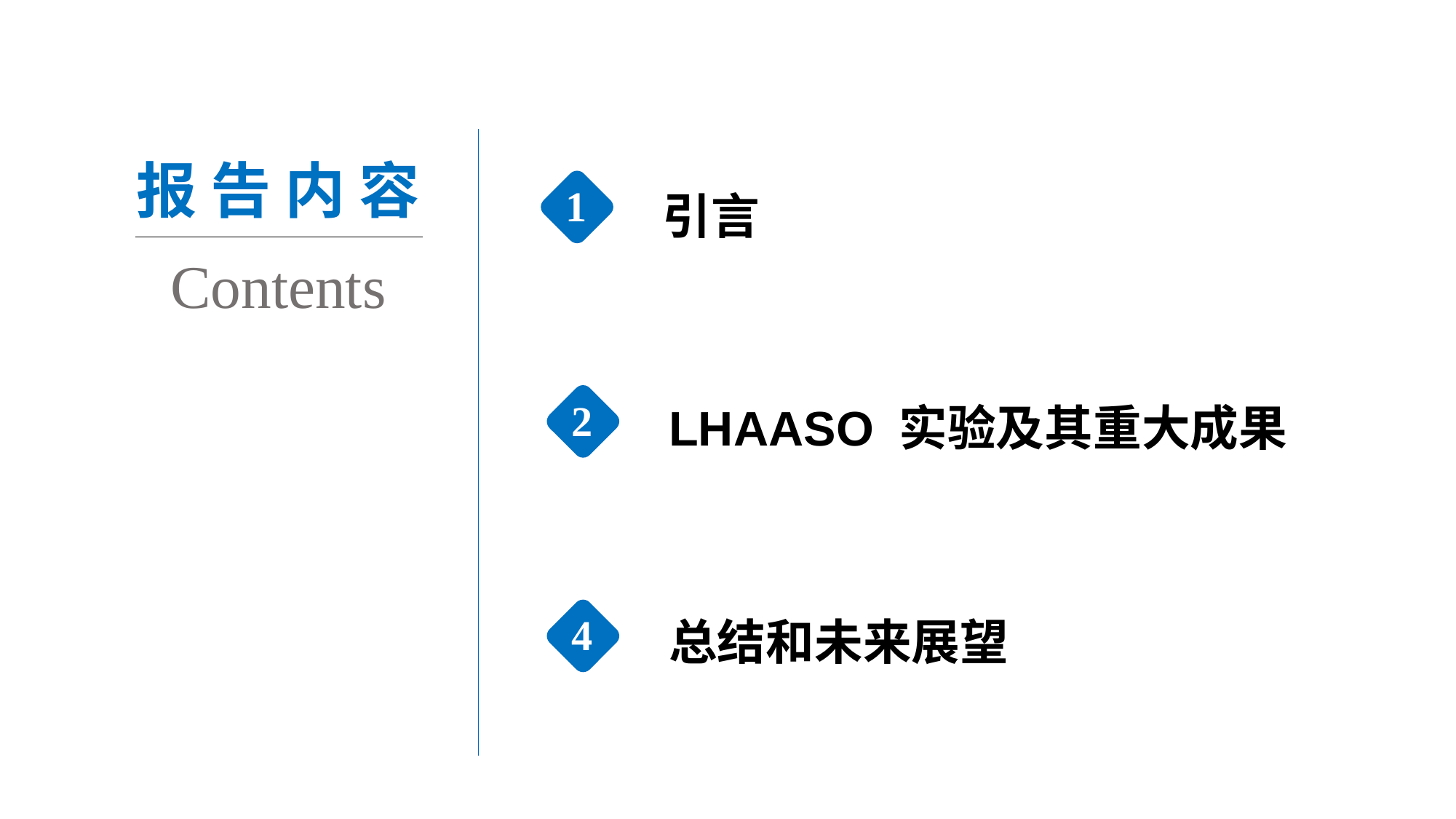

报 告 内 容
1

引言
Contents
LHAASO 实验及其重大成果
2

总结和未来展望
4